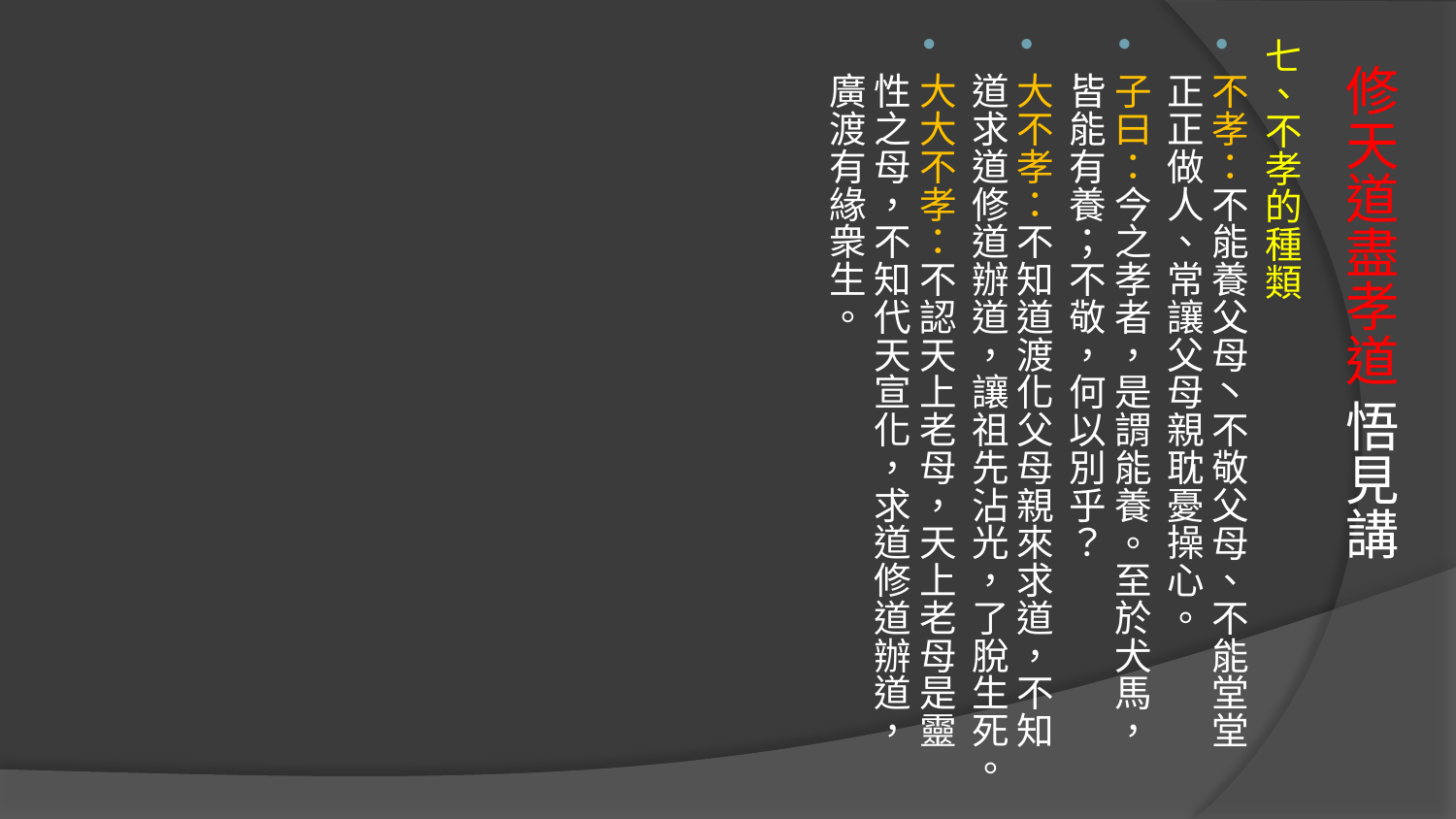

七、不孝的種類
不孝：不能養父母丶不敬父母、不能堂堂正正做人、常讓父母親耽憂操心。
子曰：今之孝者，是謂能養。至於犬馬，皆能有養；不敬，何以別乎？
大不孝：不知道渡化父母親來求道，不知道求道修道辦道，讓祖先沾光，了脫生死。
大大不孝：不認天上老母，天上老母是靈性之母，不知代天宣化，求道修道辦道，廣渡有緣衆生。

# 修天道盡孝道 悟見講